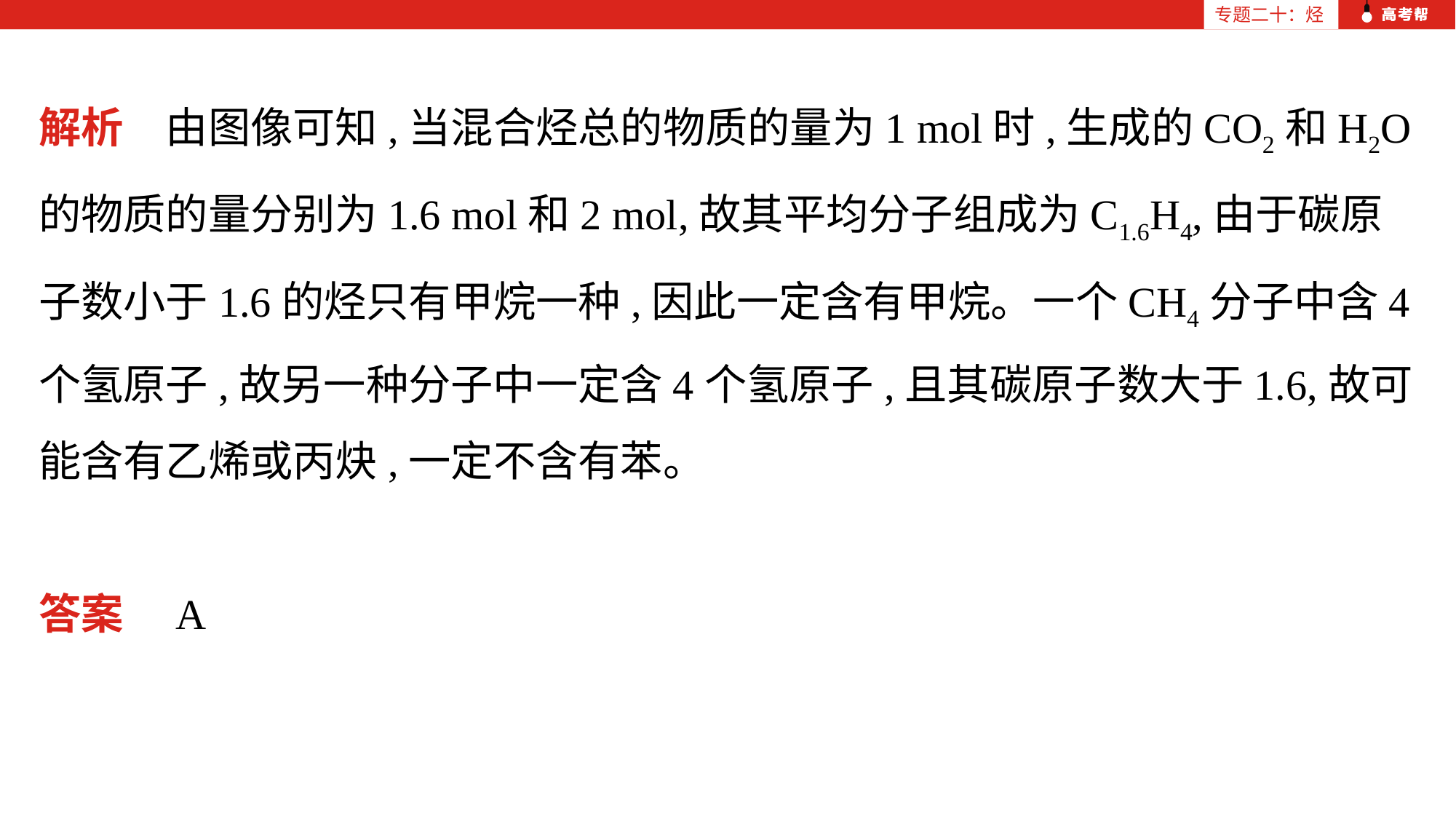

专题二十：烃

解析　由图像可知,当混合烃总的物质的量为1 mol时,生成的CO2和H2O的物质的量分别为1.6 mol和2 mol,故其平均分子组成为C1.6H4,由于碳原子数小于1.6的烃只有甲烷一种,因此一定含有甲烷。一个CH4分子中含4个氢原子,故另一种分子中一定含4个氢原子,且其碳原子数大于1.6,故可能含有乙烯或丙炔,一定不含有苯。

答案　A